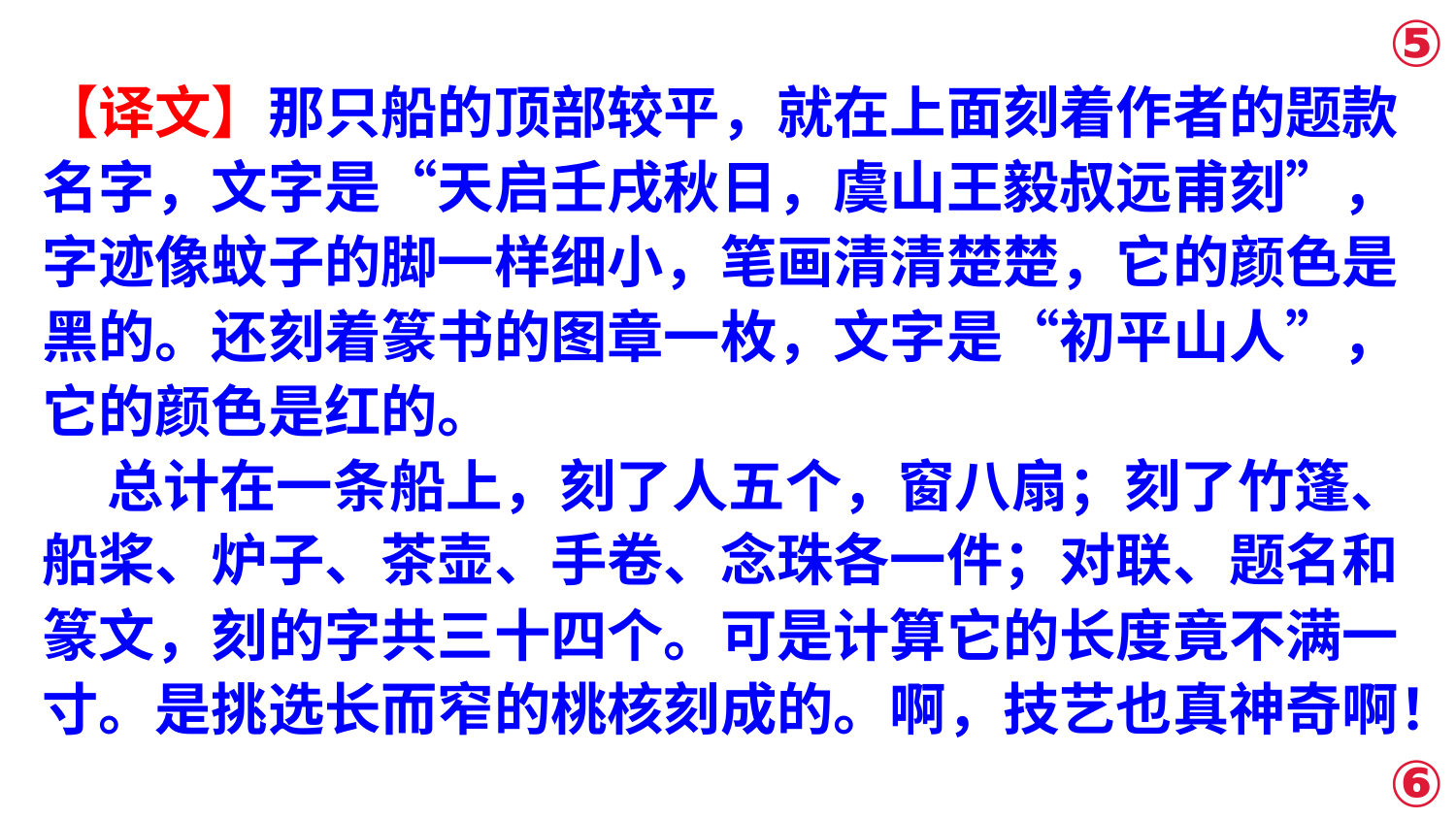

⑤
【译文】那只船的顶部较平，就在上面刻着作者的题款名字，文字是“天启壬戌秋日，虞山王毅叔远甫刻”，字迹像蚊子的脚一样细小，笔画清清楚楚，它的颜色是黑的。还刻着篆书的图章一枚，文字是“初平山人”，它的颜色是红的。
    总计在一条船上，刻了人五个，窗八扇；刻了竹篷、船桨、炉子、茶壶、手卷、念珠各一件；对联、题名和篆文，刻的字共三十四个。可是计算它的长度竟不满一寸。是挑选长而窄的桃核刻成的。啊，技艺也真神奇啊！
⑥